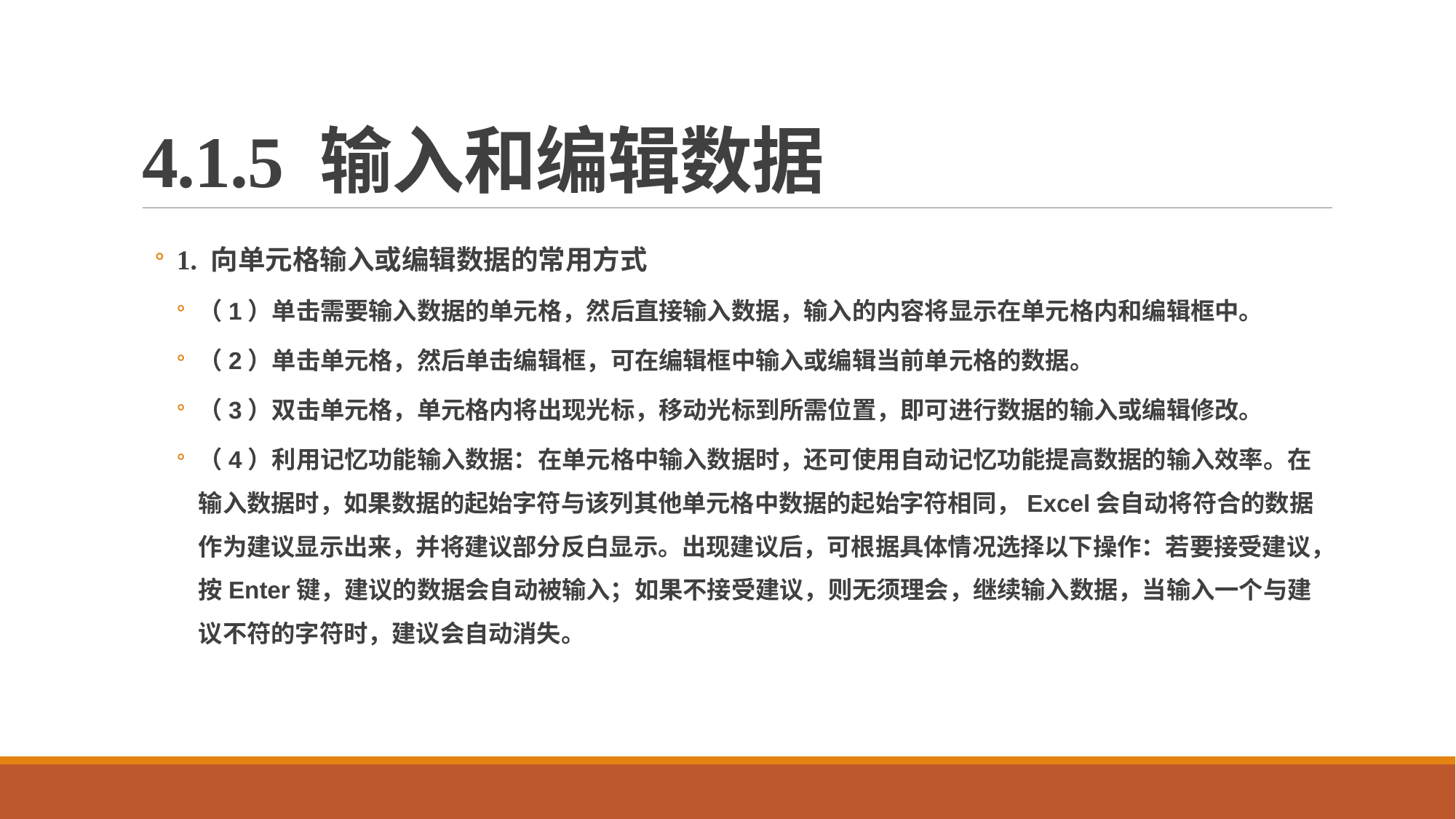

# 4.1.5 输入和编辑数据
1. 向单元格输入或编辑数据的常用方式
（1）单击需要输入数据的单元格，然后直接输入数据，输入的内容将显示在单元格内和编辑框中。
（2）单击单元格，然后单击编辑框，可在编辑框中输入或编辑当前单元格的数据。
（3）双击单元格，单元格内将出现光标，移动光标到所需位置，即可进行数据的输入或编辑修改。
（4）利用记忆功能输入数据：在单元格中输入数据时，还可使用自动记忆功能提高数据的输入效率。在输入数据时，如果数据的起始字符与该列其他单元格中数据的起始字符相同，Excel会自动将符合的数据作为建议显示出来，并将建议部分反白显示。出现建议后，可根据具体情况选择以下操作：若要接受建议，按Enter键，建议的数据会自动被输入；如果不接受建议，则无须理会，继续输入数据，当输入一个与建议不符的字符时，建议会自动消失。